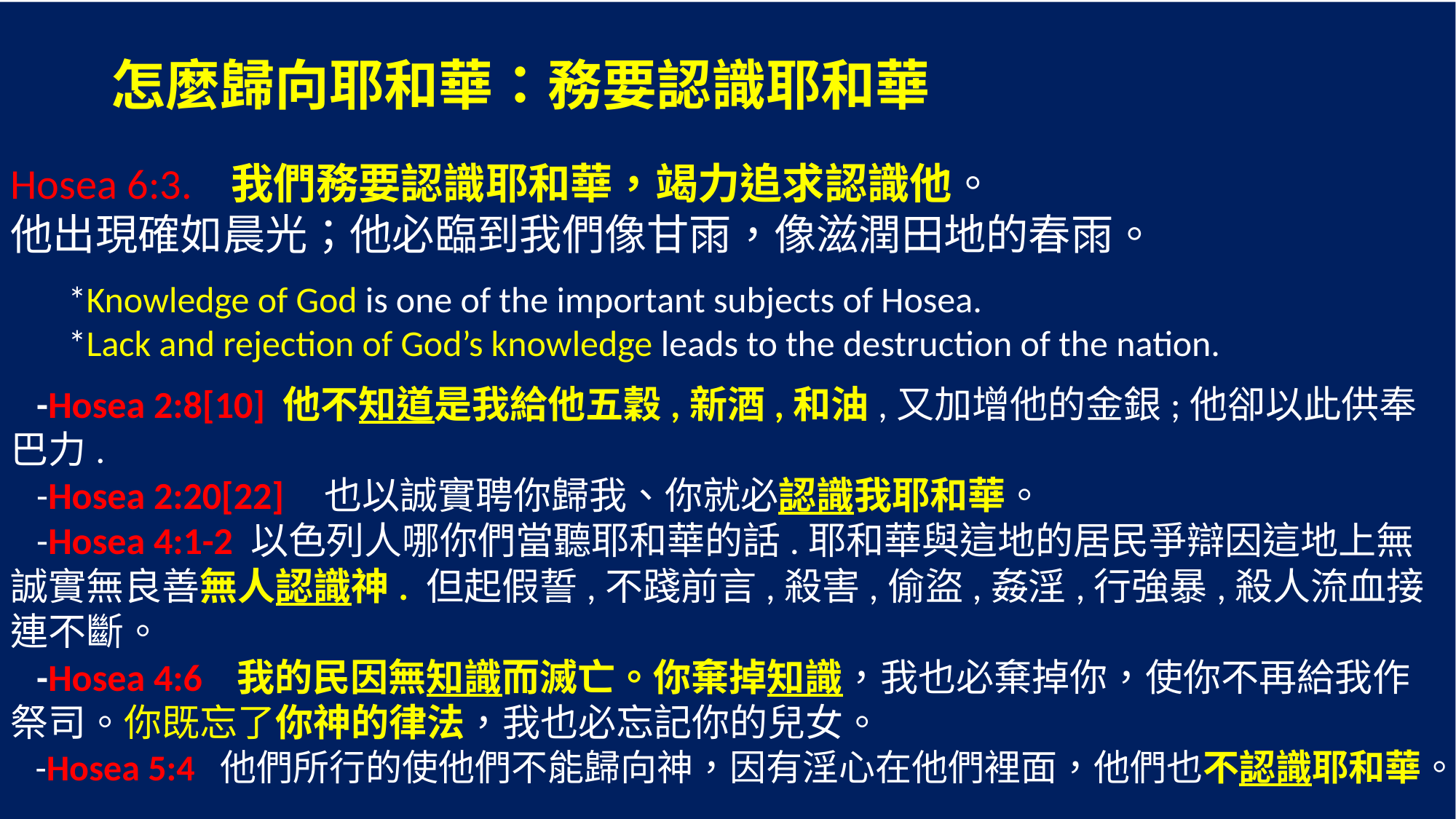

怎麼歸向耶和華：務要認識耶和華

Hosea 6:3.   我們務要認識耶和華，竭力追求認識他。
他出現確如晨光；他必臨到我們像甘雨，像滋潤田地的春雨。

       *Knowledge of God is one of the important subjects of Hosea.
       *Lack and rejection of God’s knowledge leads to the destruction of the nation.

   -Hosea 2:8[10] ‎他不知道是我給他五穀,新酒,和油,又加增他的金銀;他卻以此供奉巴力.
   -Hosea 2:20[22]  ‎  也以誠實聘你歸我、你就必認識我耶和華。
   -Hosea 4:1-2 以色列人哪你們當聽耶和華的話.耶和華與這地的居民爭辯因這地上無誠實無良善無人認識神. 但起假誓,不踐前言,殺害,偷盜,姦淫,行強暴,殺人流血接連不斷。
   -Hosea 4:6   ‎我的民因無知識而滅亡。你棄掉知識，我也必棄掉你，使你不再給我作祭司。你既忘了你神的律法，我也必忘記你的兒女。
   -Hosea 5:4  他們所行的使他們不能歸向神，因有淫心在他們裡面，他們也不認識耶和華。